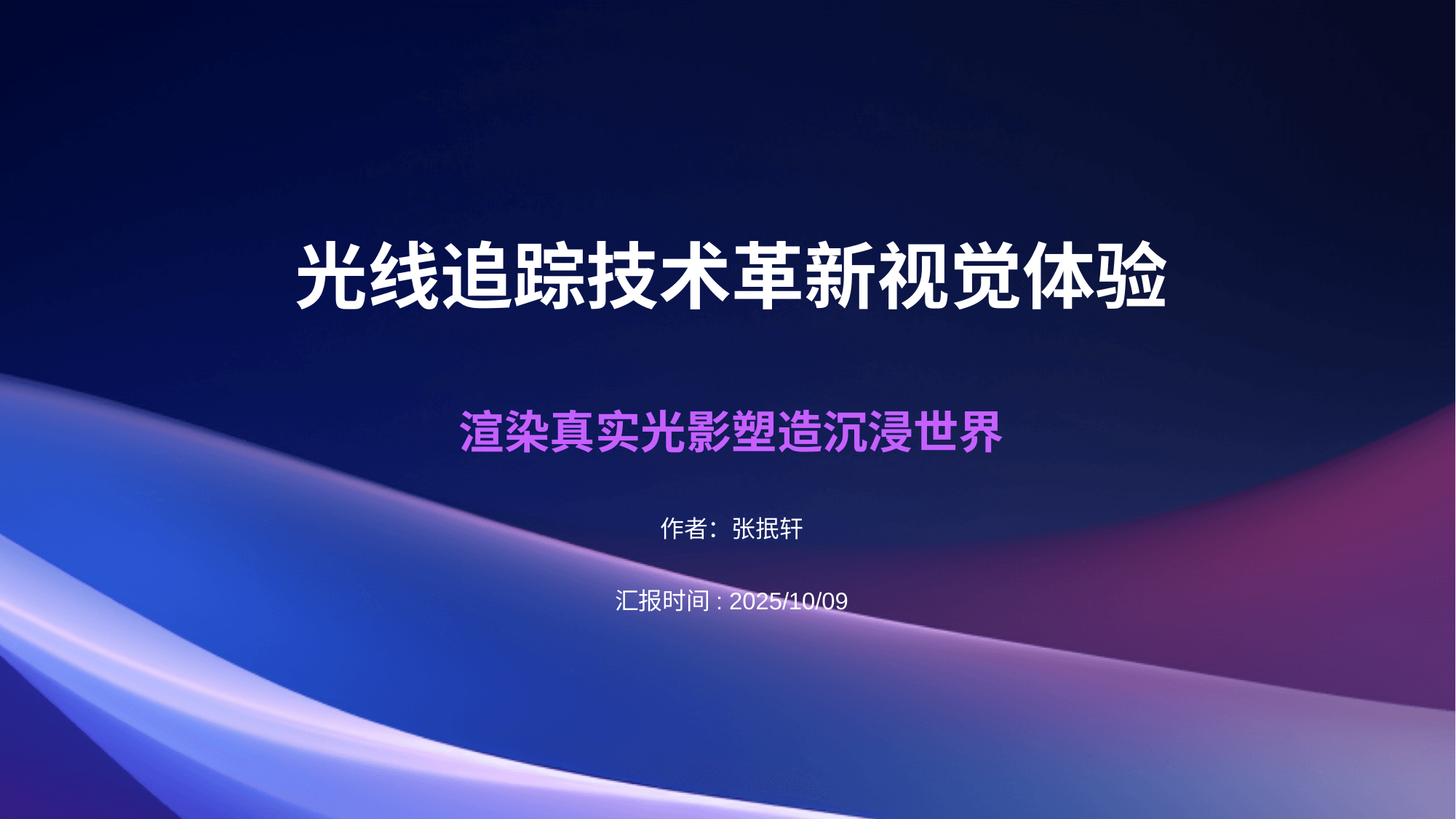

光线追踪技术革新视觉体验
渲染真实光影塑造沉浸世界

作者：张抿轩

汇报时间: 2025/10/09